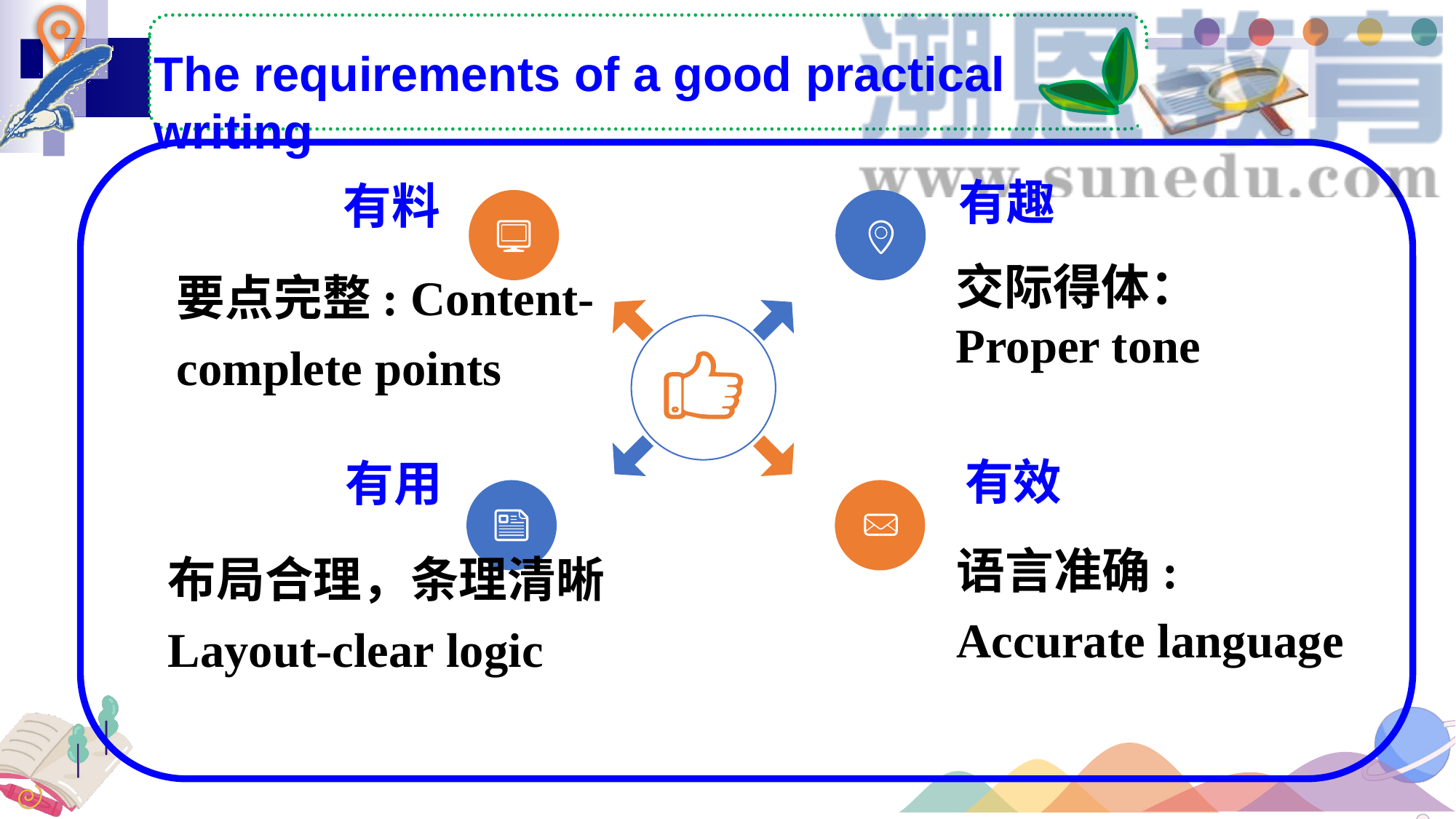

The requirements of a good practical writing
有趣
有料

要点完整: Content-complete points
交际得体：Proper tone

有效
有用
语言准确: Accurate language
布局合理，条理清晰
Layout-clear logic